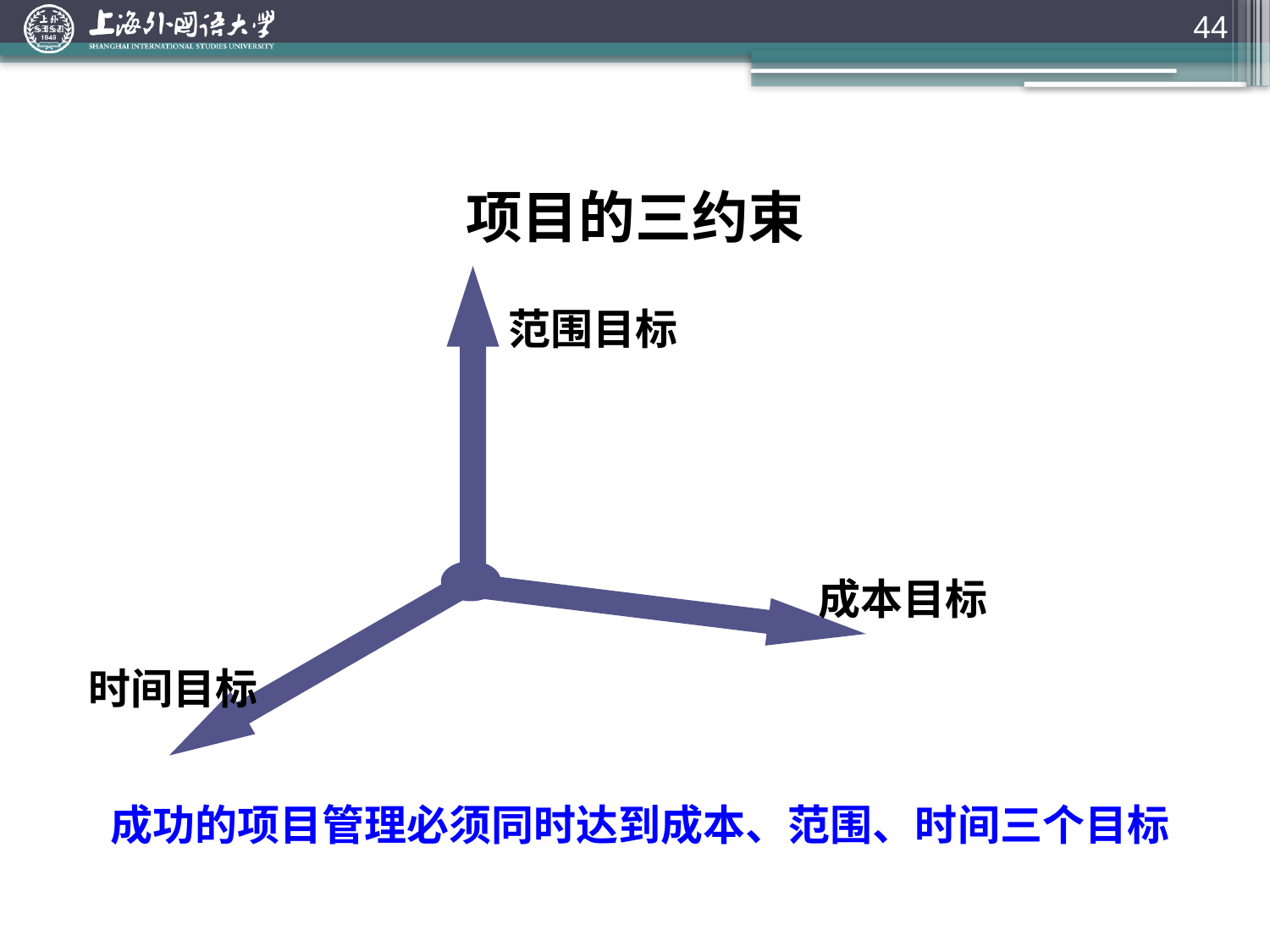

44
项目的三约束

范围目标

 成本目标

 时间目标
成功的项目管理必须同时达到成本、范围、时间三个目标